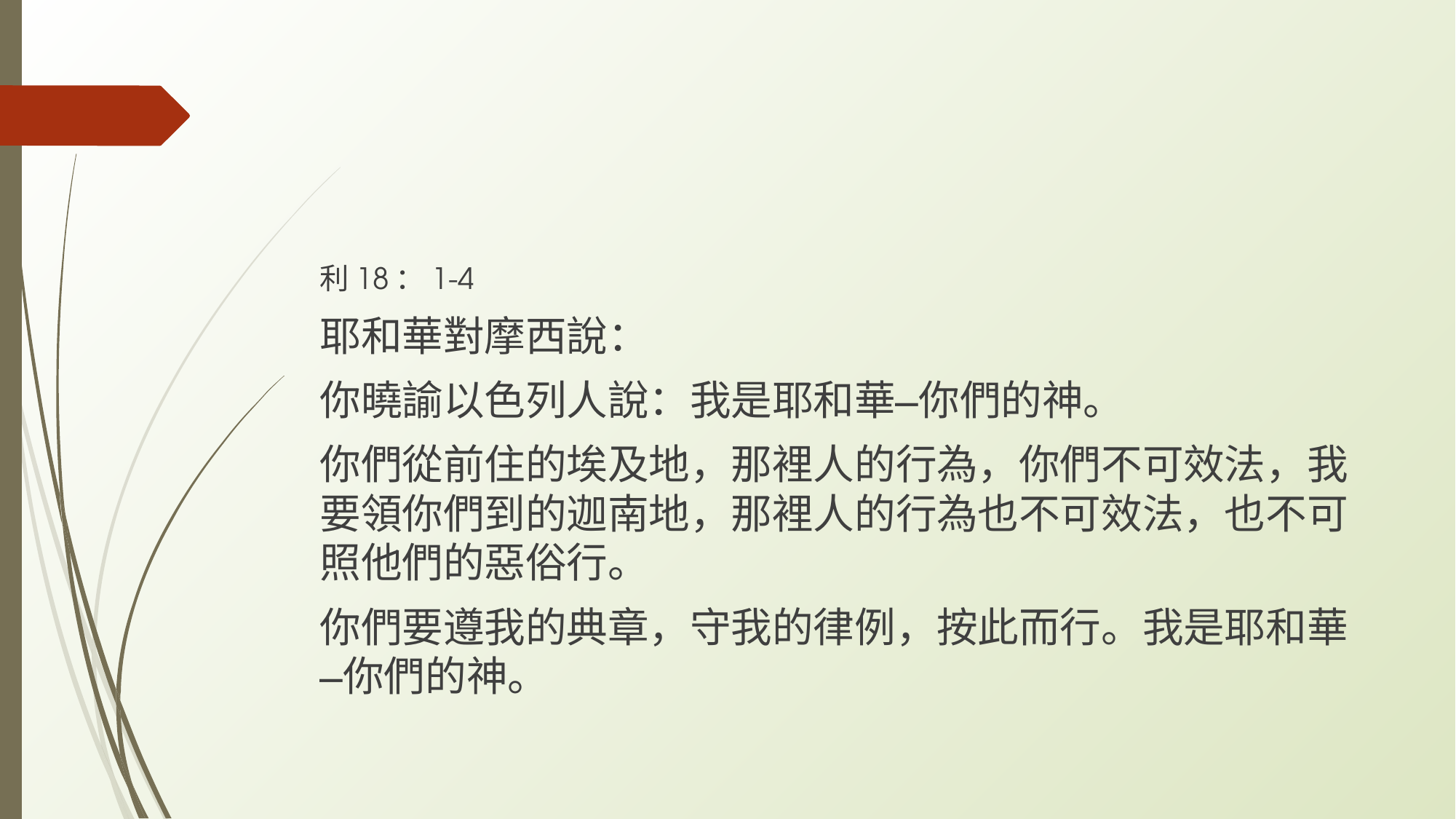

#
利18：1-4
耶和華對摩西說：
你曉諭以色列人說：我是耶和華─你們的神。
你們從前住的埃及地，那裡人的行為，你們不可效法，我要領你們到的迦南地，那裡人的行為也不可效法，也不可照他們的惡俗行。
你們要遵我的典章，守我的律例，按此而行。我是耶和華─你們的神。